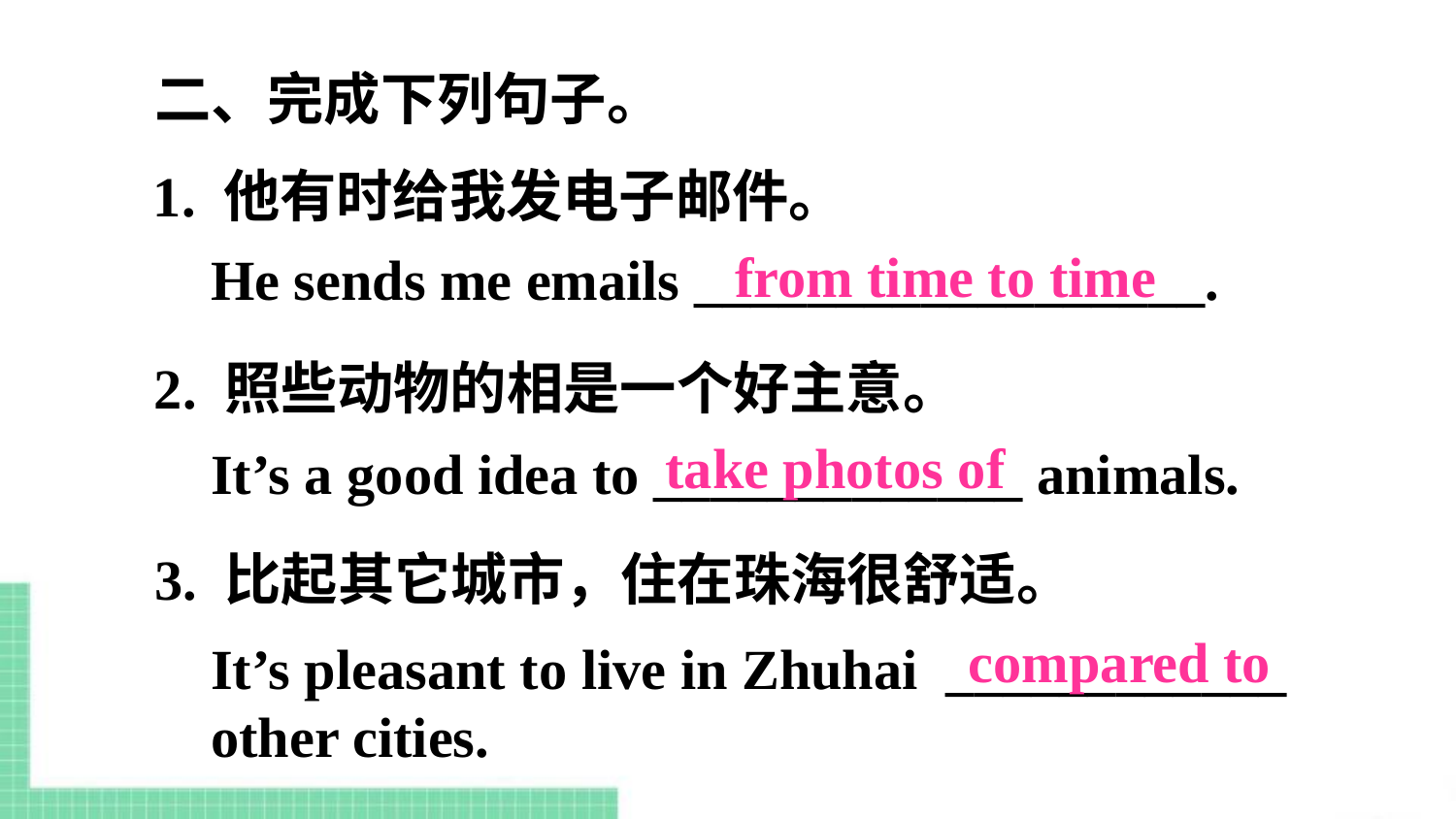

二、完成下列句子。
1. 他有时给我发电子邮件。
from time to time
He sends me emails __________________.
2. 照些动物的相是一个好主意。
take photos of
It’s a good idea to _____________ animals.
3. 比起其它城市，住在珠海很舒适。
compared to
It’s pleasant to live in Zhuhai  ____________ other cities.